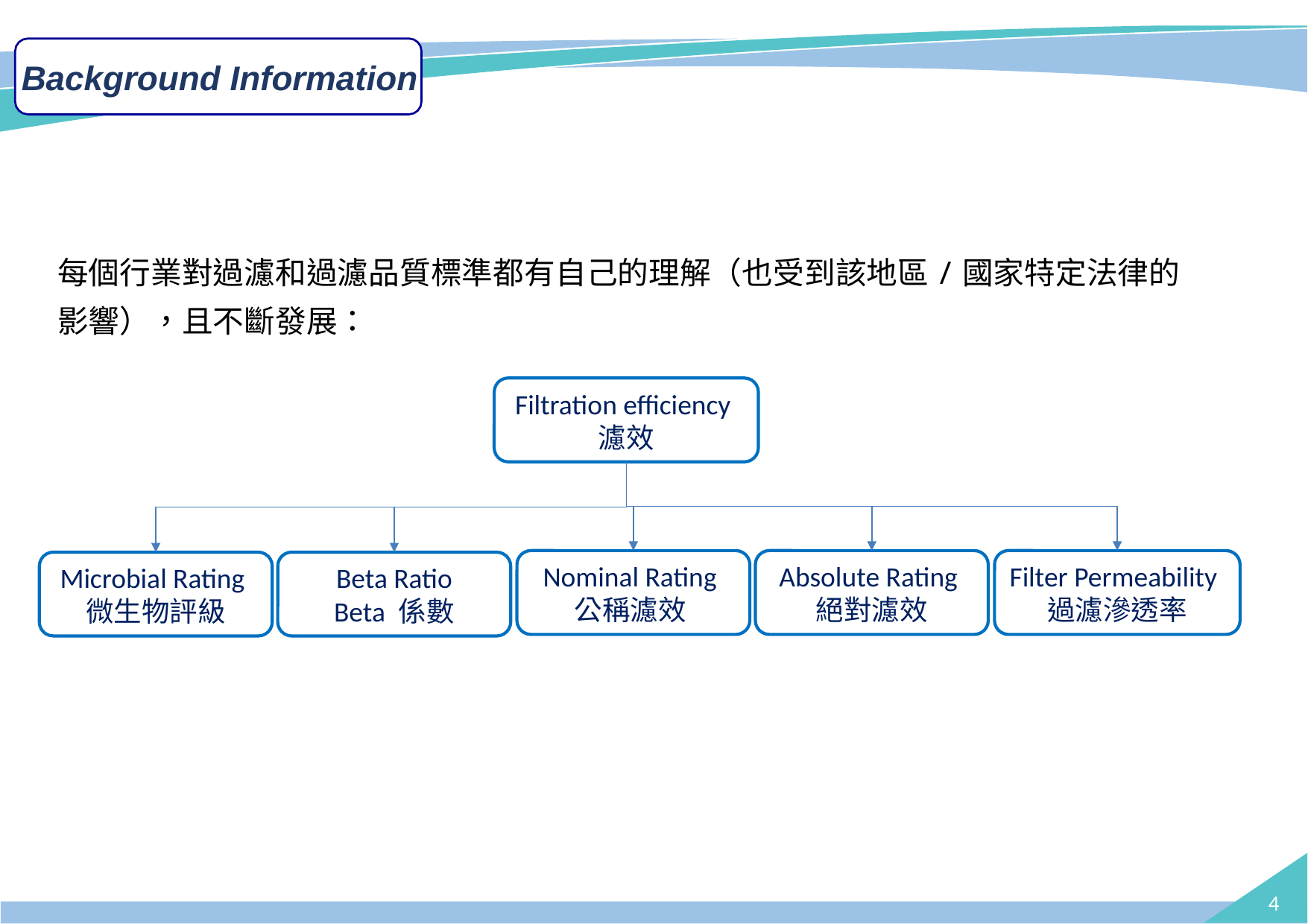

Background Information
每個行業對過濾和過濾品質標準都有自己的理解（也受到該地區/國家特定法律的影響），且不斷發展：
Filtration efficiency濾效
Filter Permeability
過濾滲透率
Nominal Rating公稱濾效
Absolute Rating絕對濾效
Microbial Rating微生物評級
Beta Ratio
Beta 係數
4